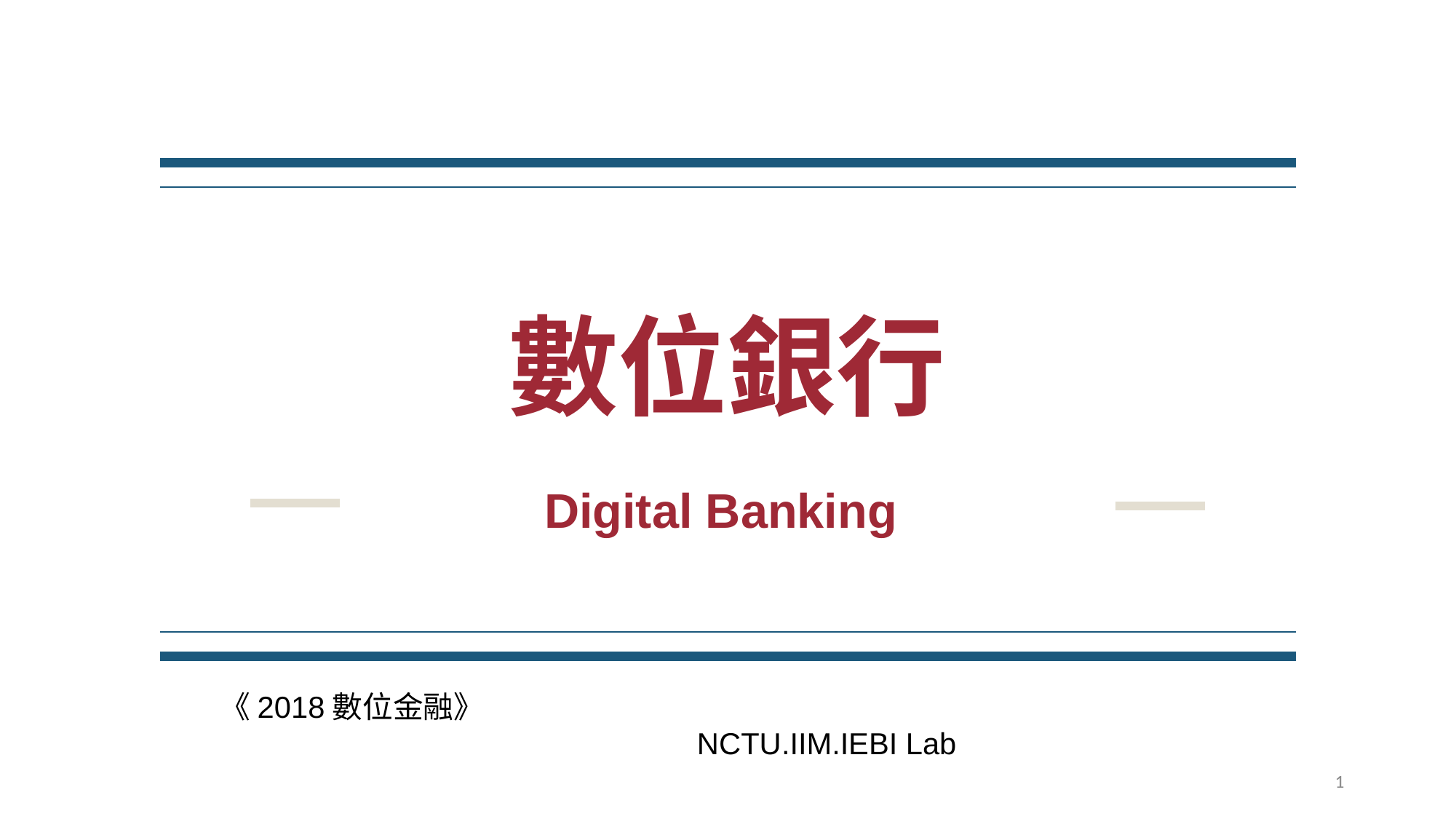

# 數位銀行
Digital Banking
《2018數位金融》                                                                                                                                             NCTU.IIM.IEBI Lab
1